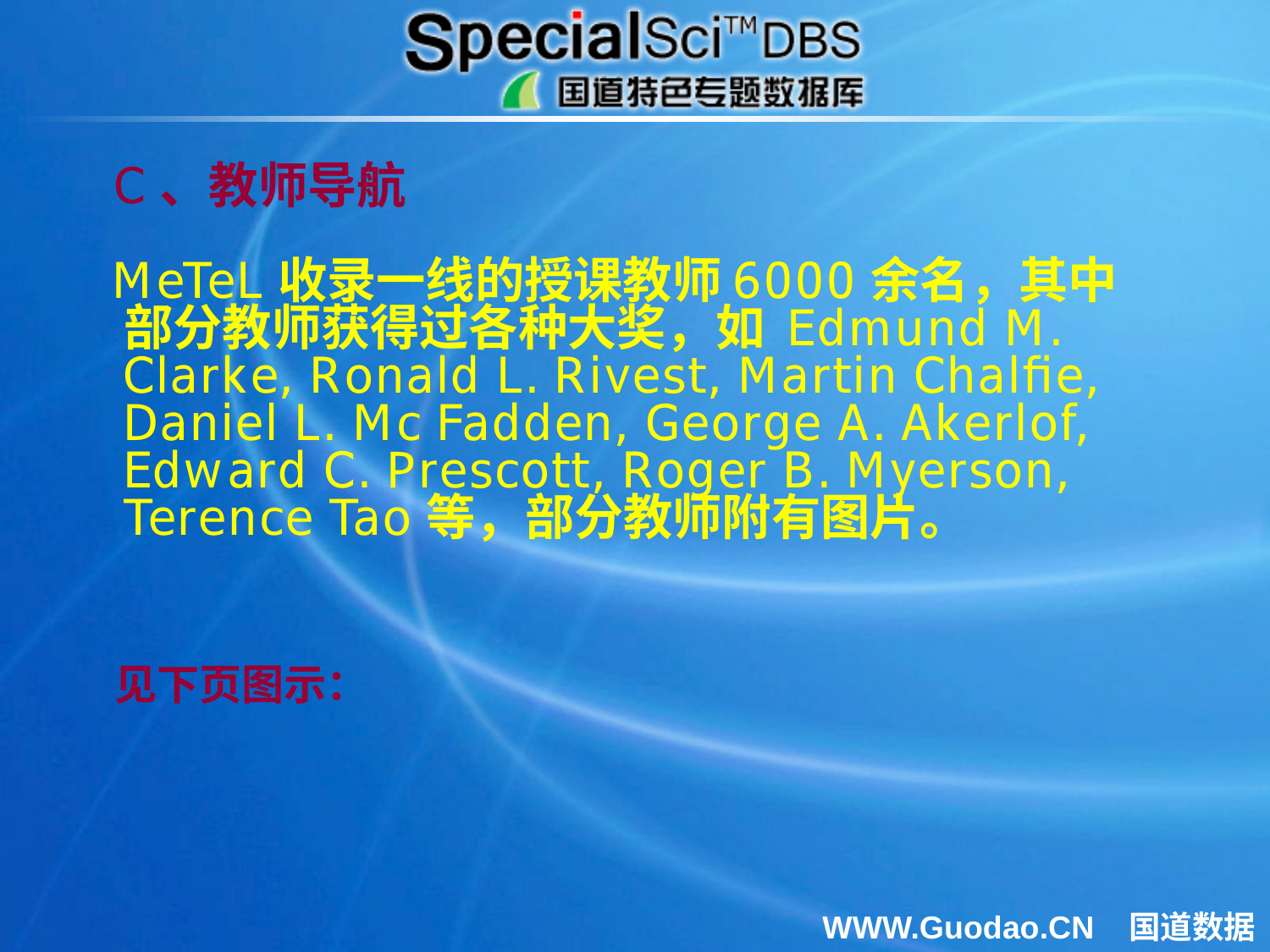

C、教师导航
    MeTeL收录一线的授课教师6000余名，其中部分教师获得过各种大奖，如 Edmund M. Clarke, Ronald L. Rivest, Martin Chalfie, Daniel L. Mc Fadden, George A. Akerlof, Edward C. Prescott, Roger B. Myerson, Terence Tao等，部分教师附有图片。

   见下页图示：